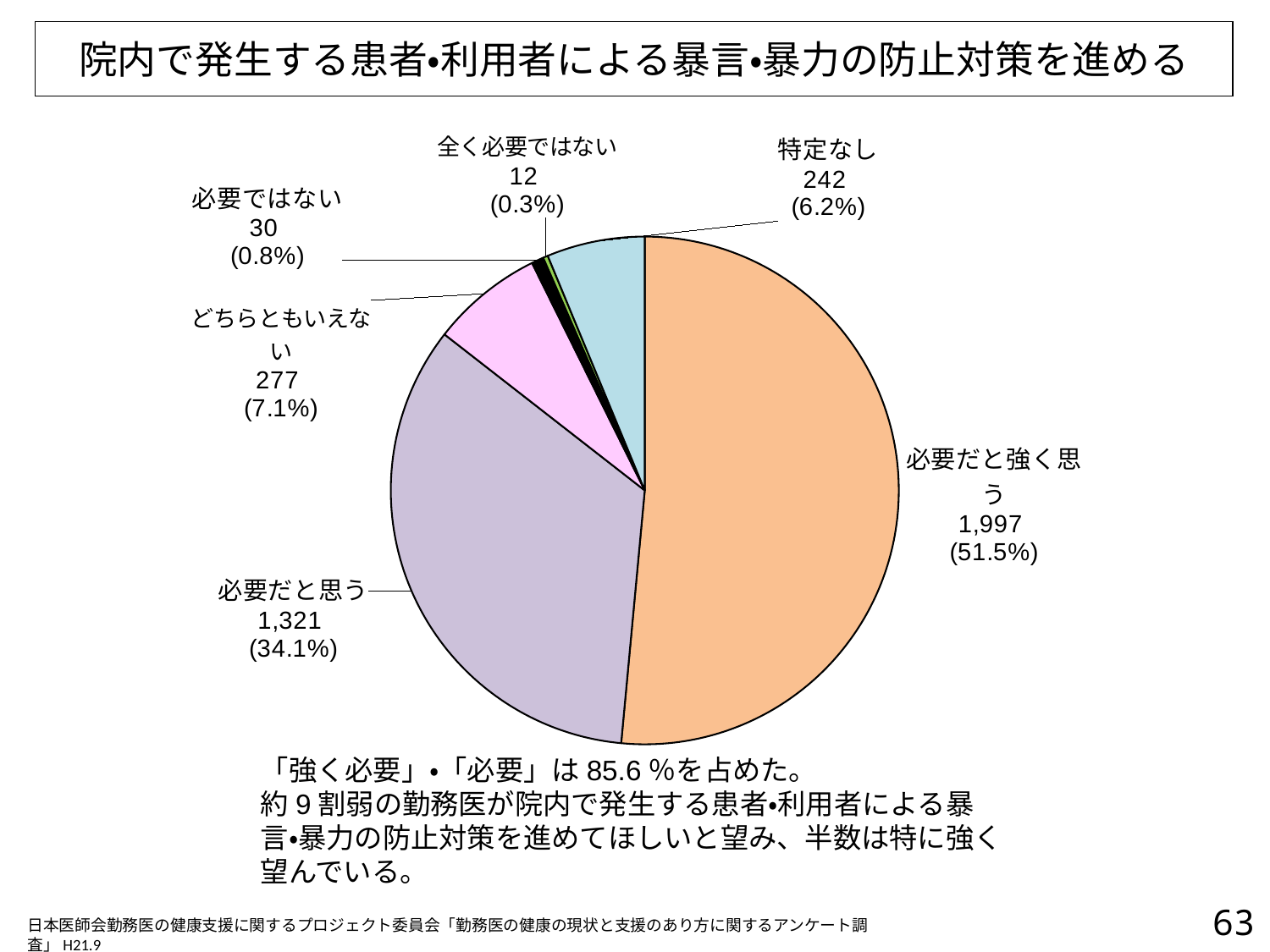

院内で発生する患者・利用者による暴言・暴力の防止対策を進める

### Chart

| Category |  |
|---|---|
| 必要だと
強く思う | 1997.0 |
| 必要だと
思う | 1321.0 |
| どちらとも
いえない | 277.0 |
| 必要では
ない  | 30.0 |
| 全く必要
ではない | 12.0 |
| 特定なし | 242.0 |
「強く必要」・「必要」は85.6％を占めた。
約9割弱の勤務医が院内で発生する患者・利用者による暴言・暴力の防止対策を進めてほしいと望み、半数は特に強く望んでいる。
63
日本医師会勤務医の健康支援に関するプロジェクト委員会「勤務医の健康の現状と支援のあり方に関するアンケート調査」H21.9